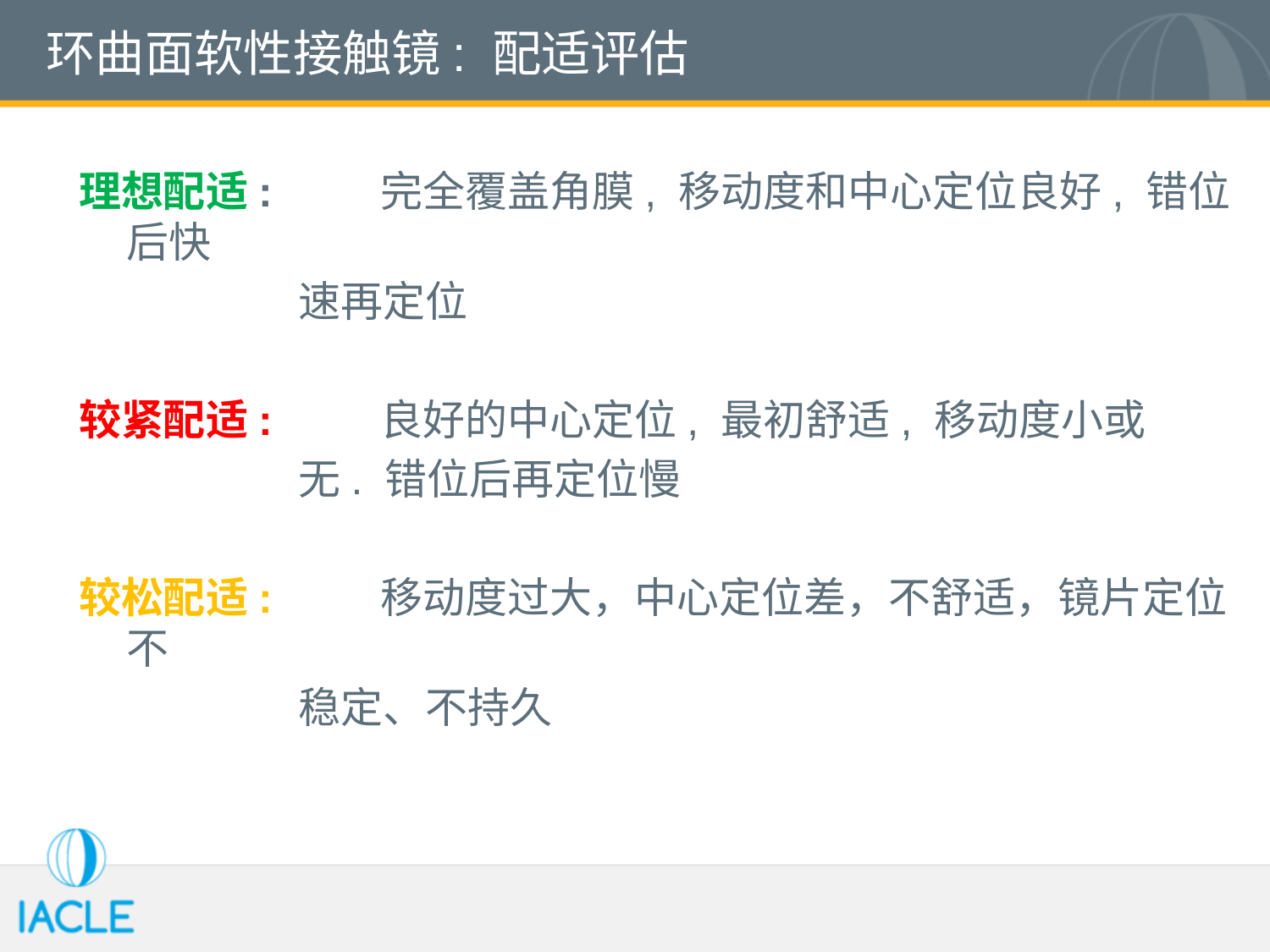

# 环曲面软性接触镜: 配适评估

理想配适:	完全覆盖角膜, 移动度和中心定位良好, 错位后快
                      速再定位

较紧配适:	良好的中心定位, 最初舒适, 移动度小或
                      无. 错位后再定位慢

较松配适:	移动度过大，中心定位差，不舒适，镜片定位不
                      稳定、不持久